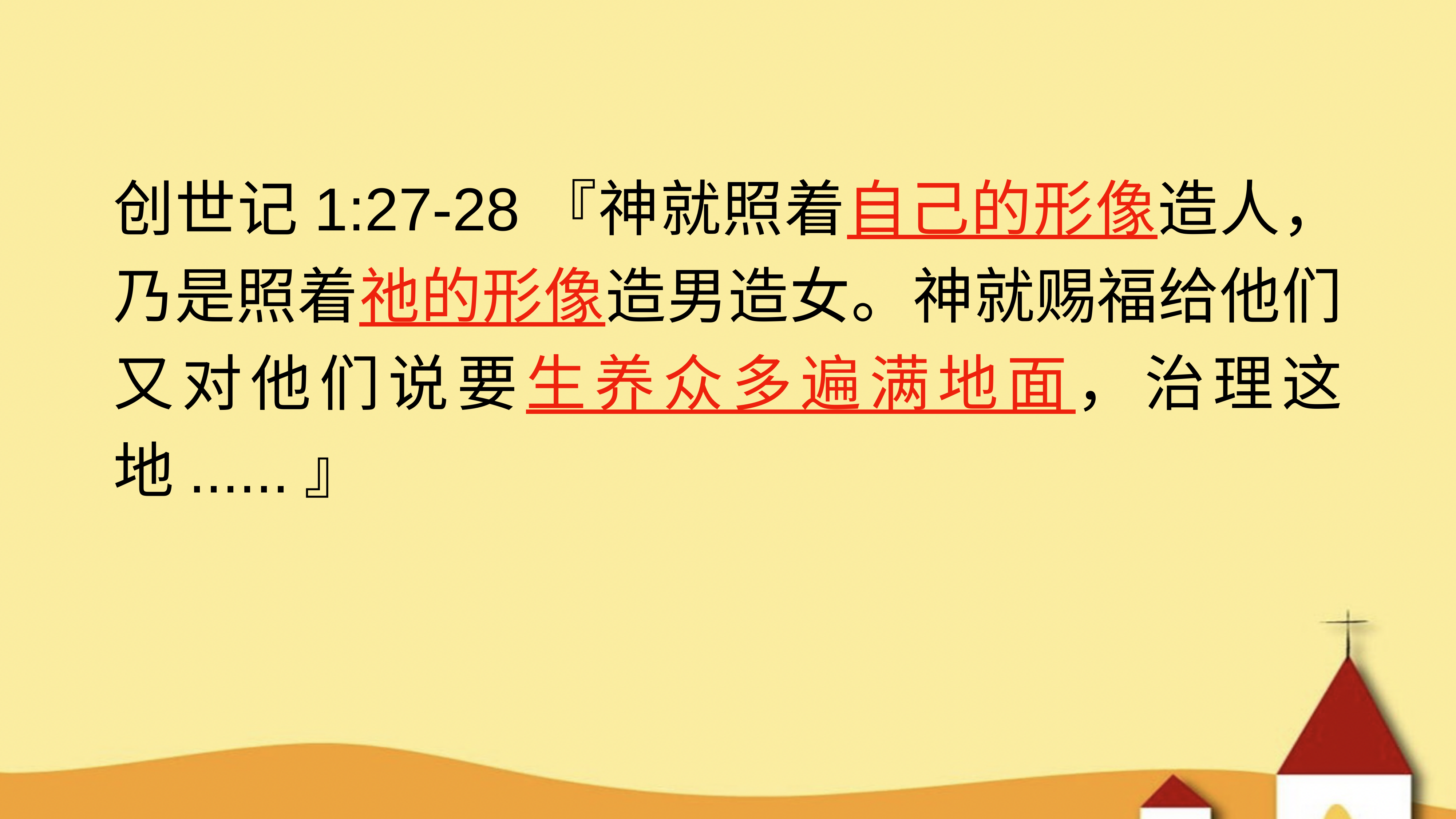

#
创世记1:27-28『神就照着自己的形像造人，乃是照着祂的形像造男造女。神就赐福给他们又对他们说要生养众多遍满地面，治理这地......』